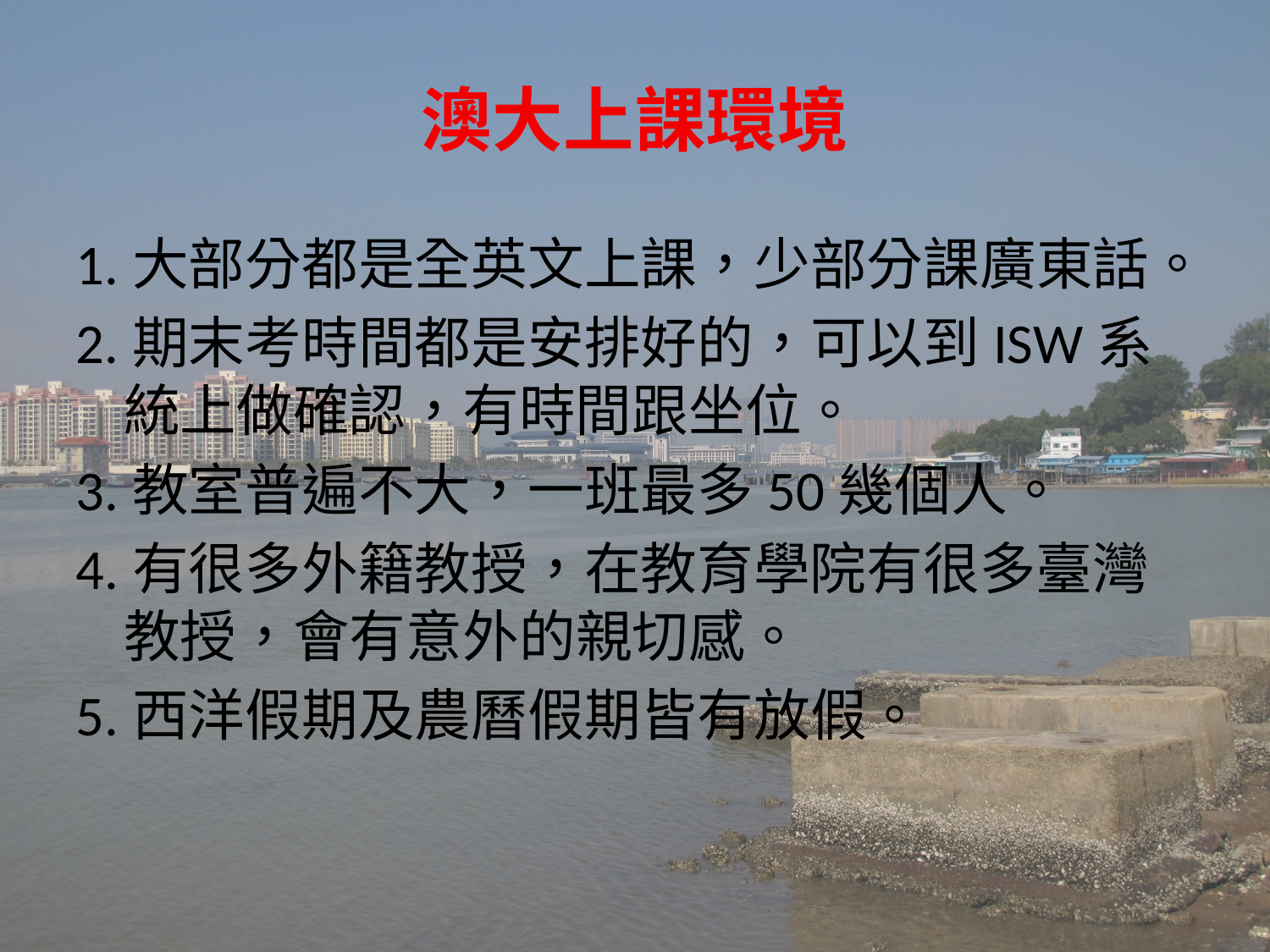

# 澳大上課環境
1.大部分都是全英文上課，少部分課廣東話。
2.期末考時間都是安排好的，可以到ISW系統上做確認，有時間跟坐位。
3.教室普遍不大，一班最多50幾個人。
4.有很多外籍教授，在教育學院有很多臺灣教授，會有意外的親切感。
5.西洋假期及農曆假期皆有放假。